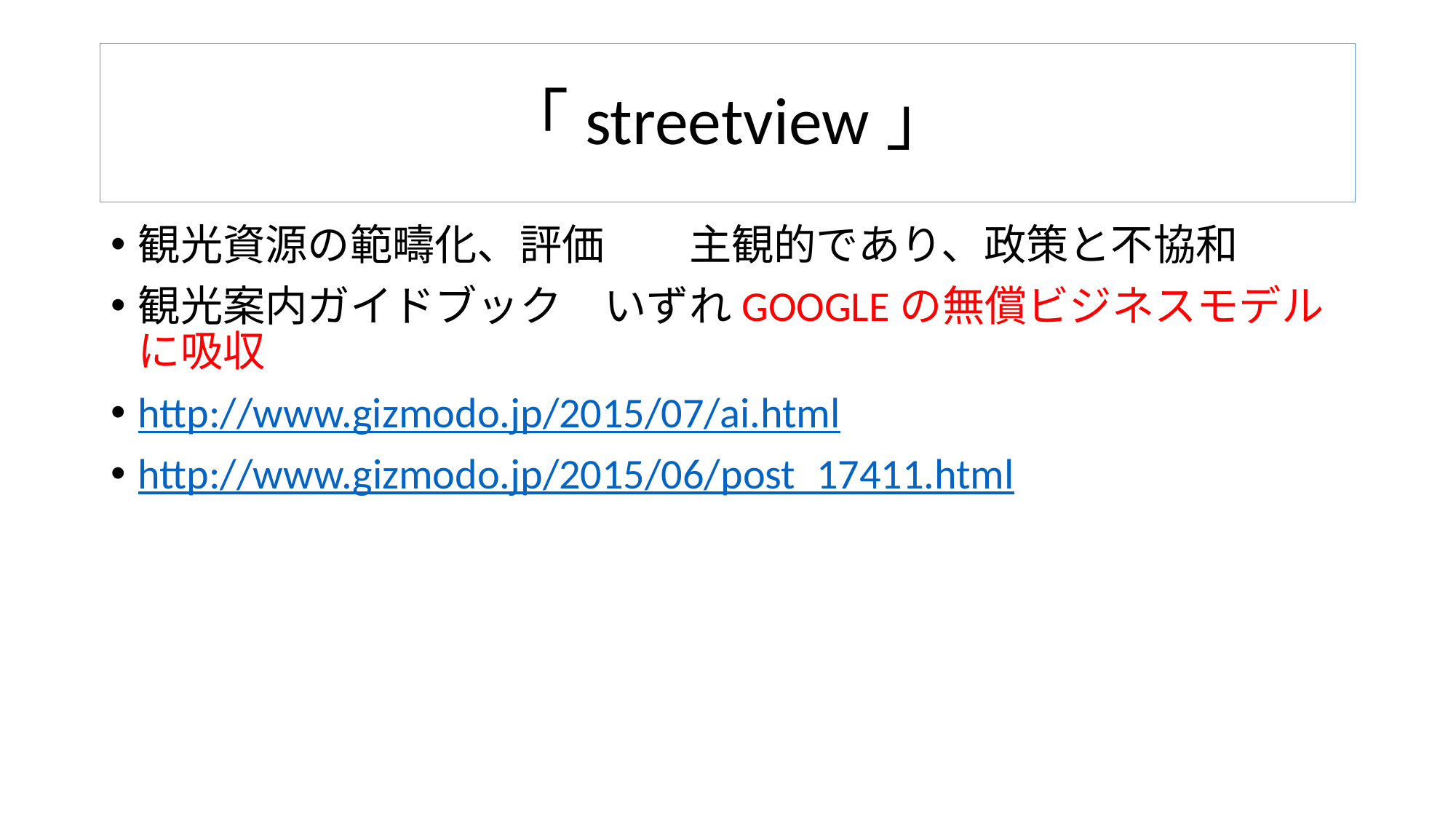

# 「streetview」
観光資源の範疇化、評価　　主観的であり、政策と不協和
観光案内ガイドブック　いずれGOOGLEの無償ビジネスモデルに吸収
http://www.gizmodo.jp/2015/07/ai.html
http://www.gizmodo.jp/2015/06/post_17411.html